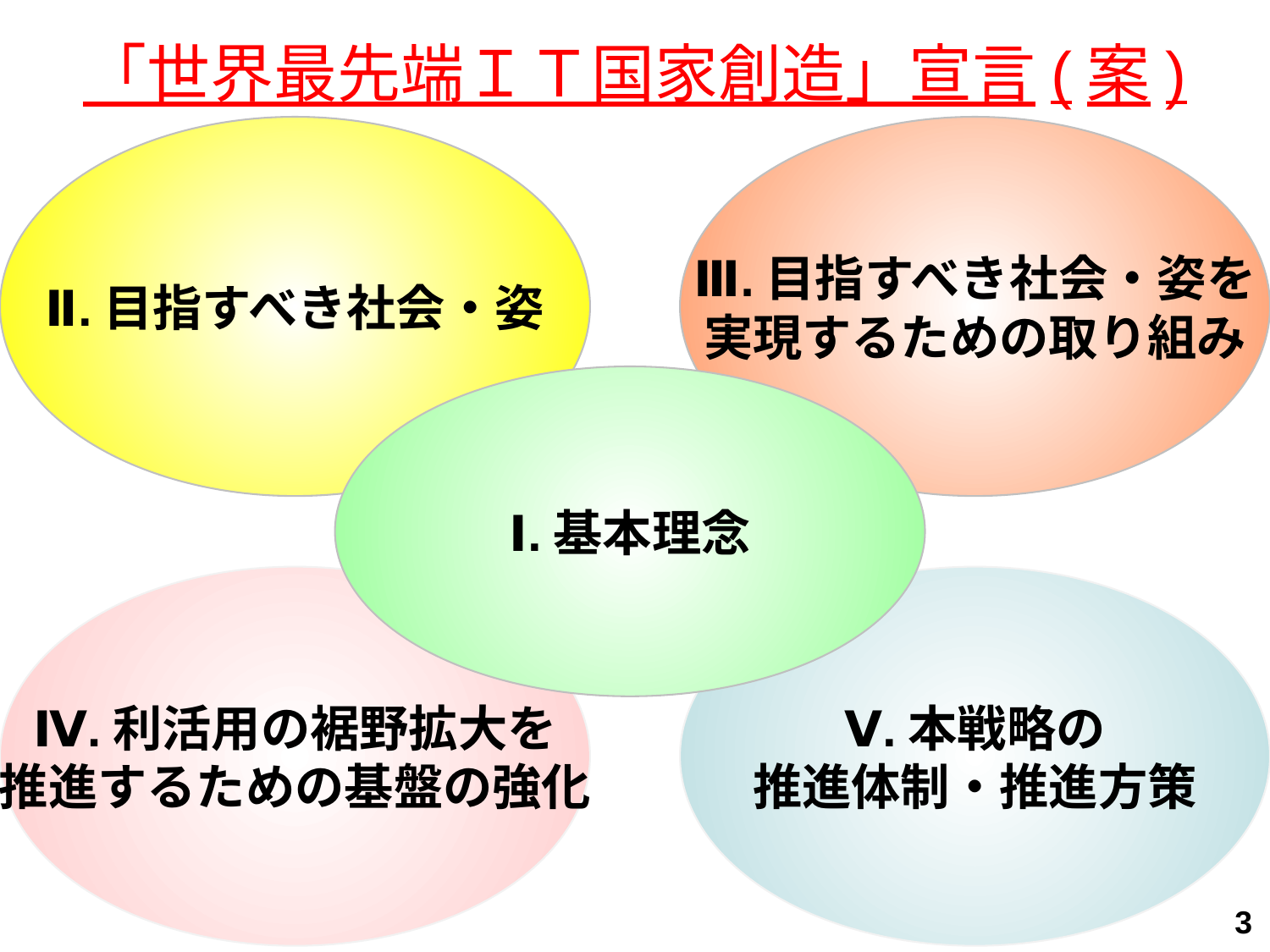

# 「世界最先端ＩＴ国家創造」宣言(案)
Ⅱ.目指すべき社会・姿
Ⅲ.目指すべき社会・姿を
実現するための取り組み
Ⅰ.基本理念
Ⅳ.利活用の裾野拡大を
推進するための基盤の強化
Ⅴ.本戦略の
推進体制・推進方策
3